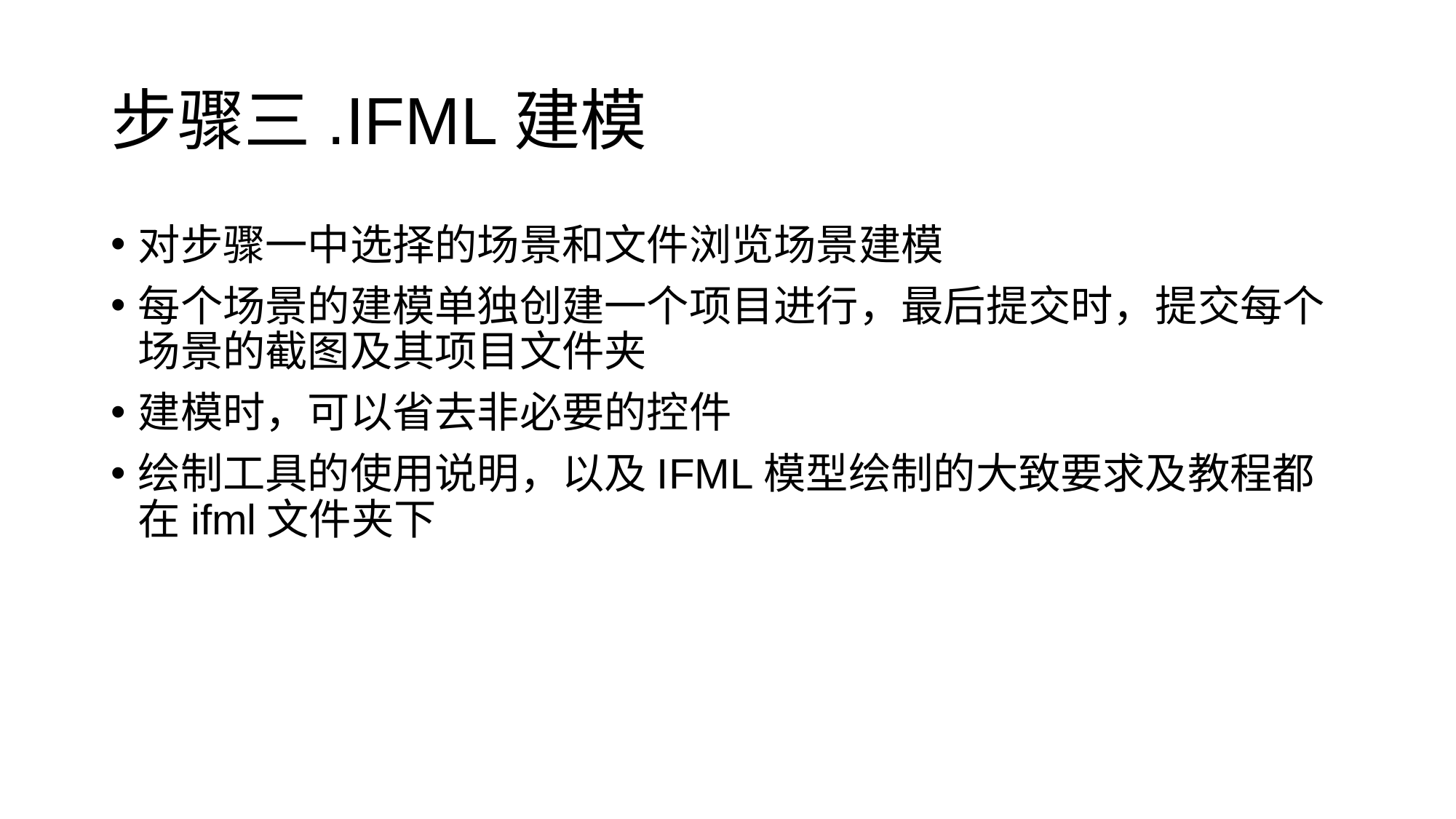

# 步骤三.IFML建模
对步骤一中选择的场景和文件浏览场景建模
每个场景的建模单独创建一个项目进行，最后提交时，提交每个场景的截图及其项目文件夹
建模时，可以省去非必要的控件
绘制工具的使用说明，以及IFML模型绘制的大致要求及教程都在ifml文件夹下